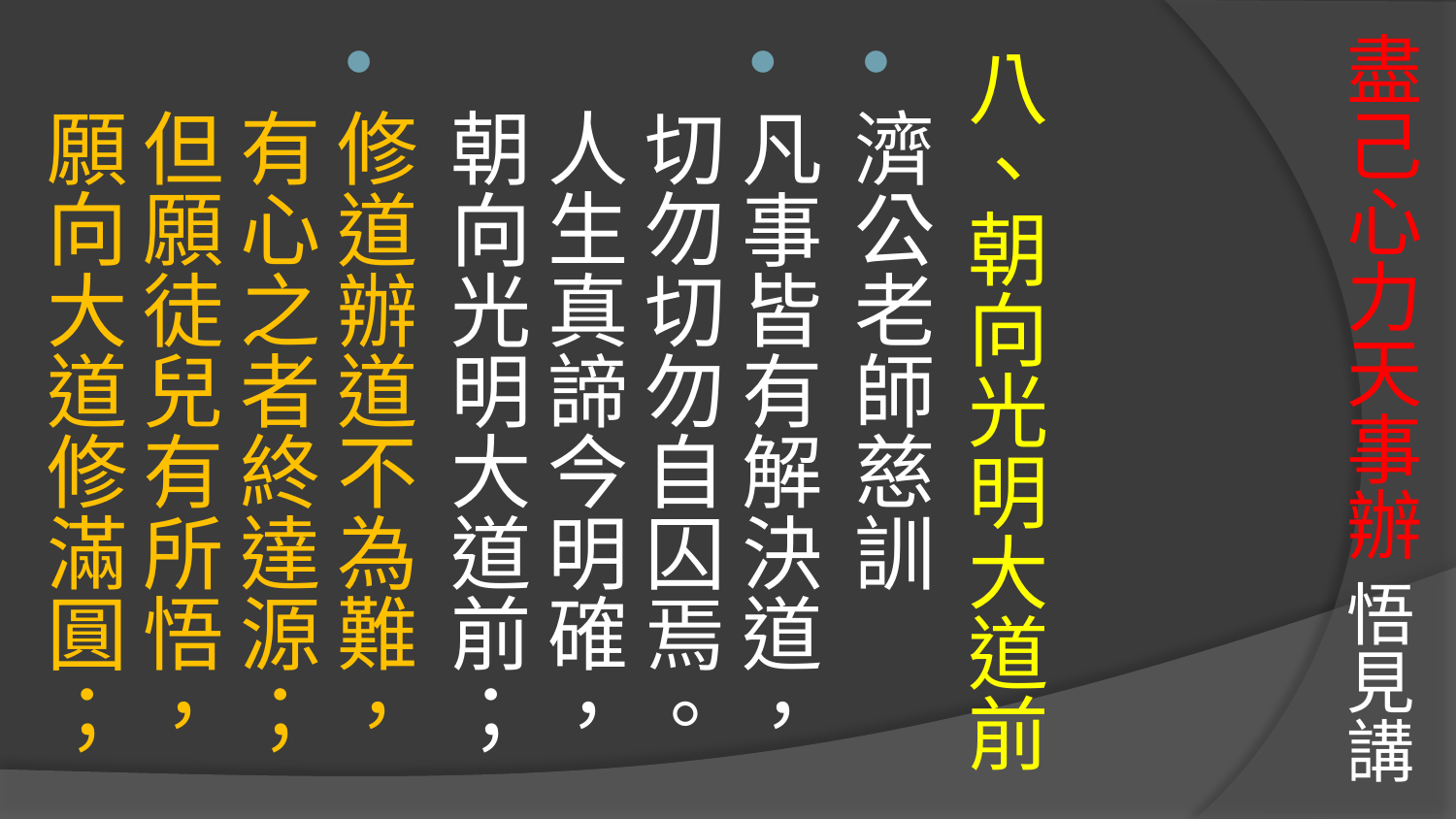

# 盡己心力天事辦 悟見講
八、朝向光明大道前
濟公老師慈訓
凡事皆有解決道，切勿切勿自囚焉。
人生真諦今明確，朝向光明大道前；
修道辦道不為難，有心之者終達源；
但願徒兒有所悟，願向大道修滿圓；